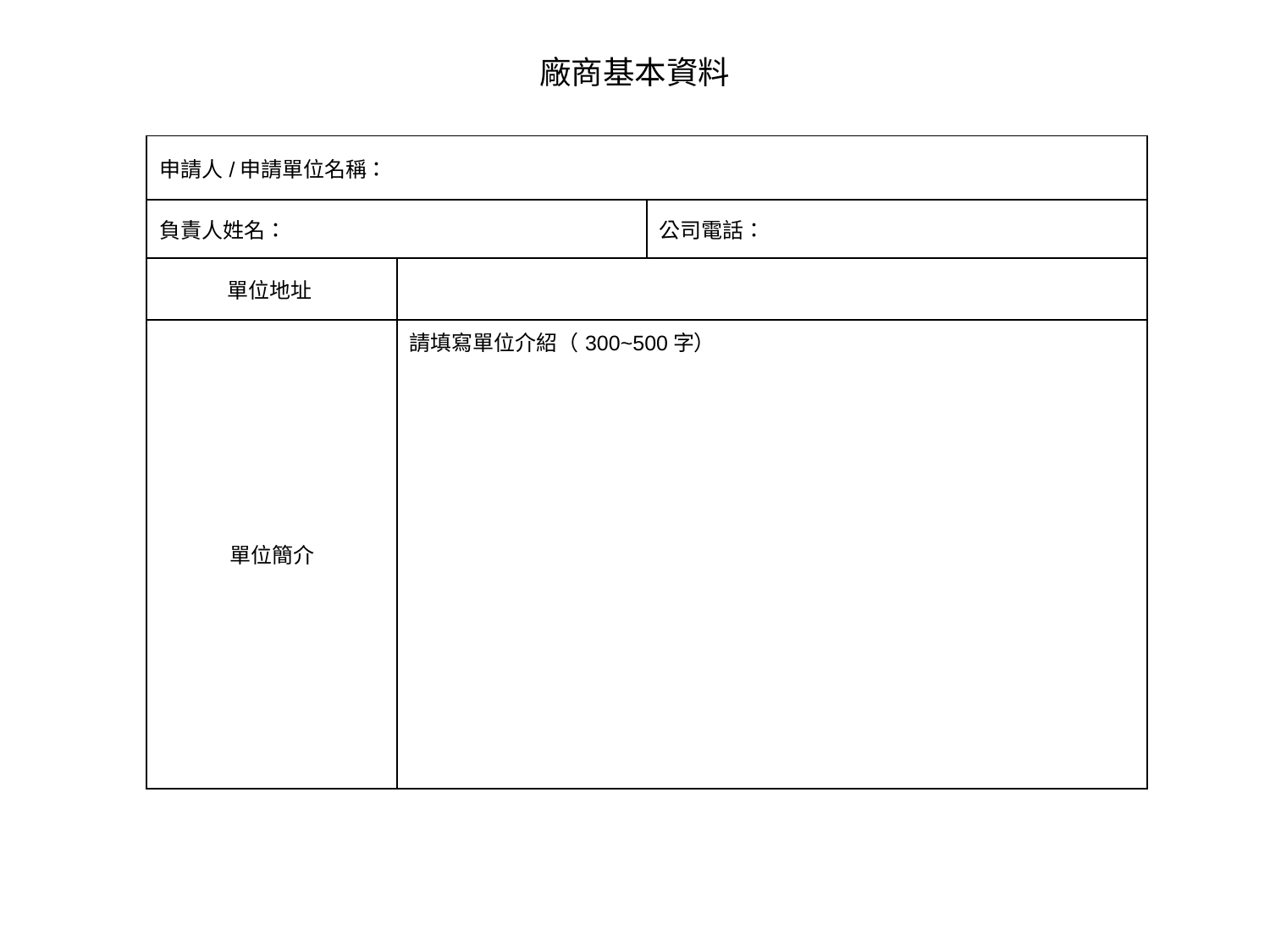

廠商基本資料
| 申請人/申請單位名稱： |  |  |
| --- | --- | --- |
| 負責人姓名： |  | 公司電話： |
| 單位地址 |  |  |
| 單位簡介 | 請填寫單位介紹（300~500字） |  |